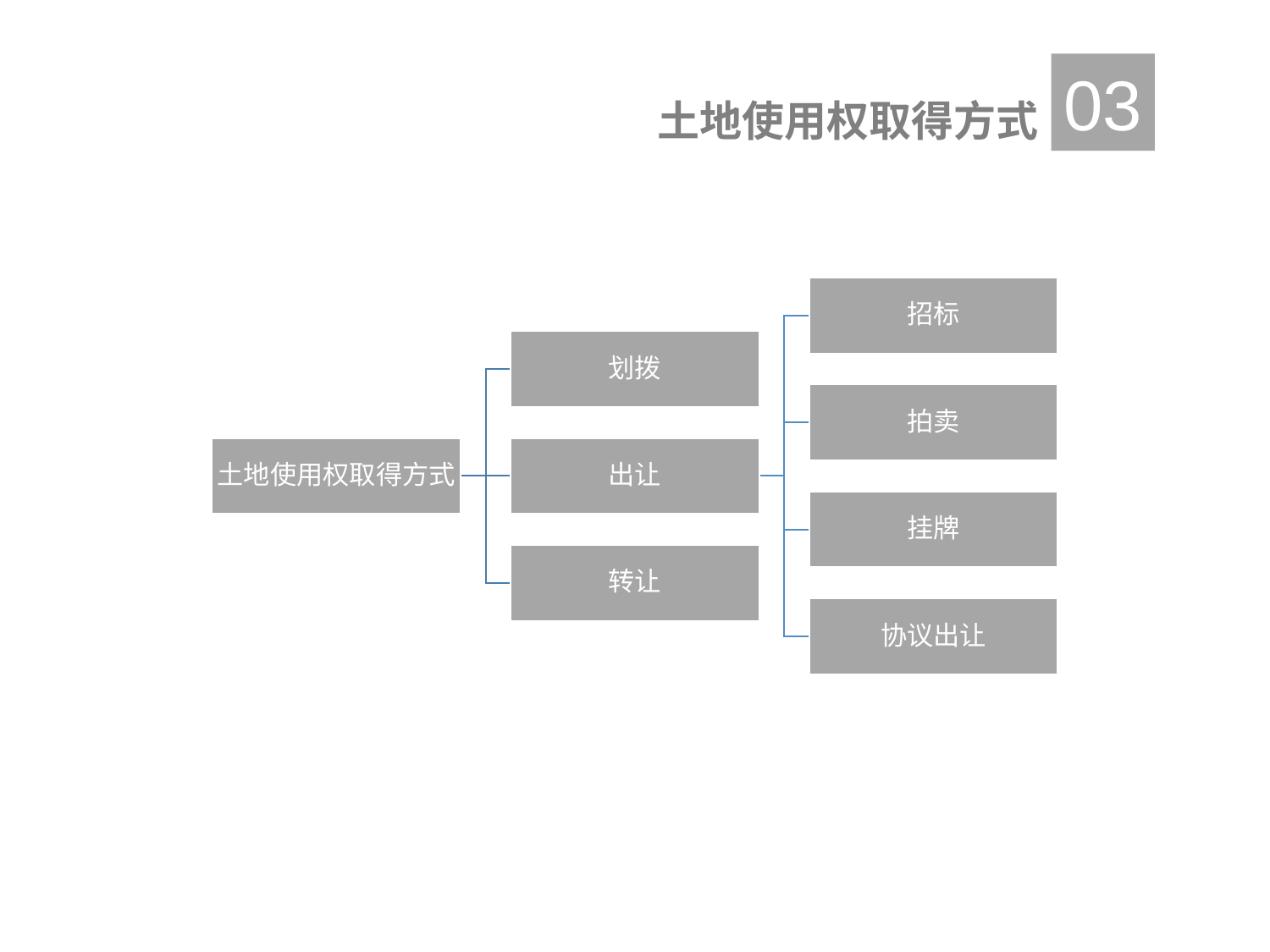

03
土地使用权取得方式
土地使用权取得方式
划拨
出让
招标
拍卖
挂牌
协议出让
转让